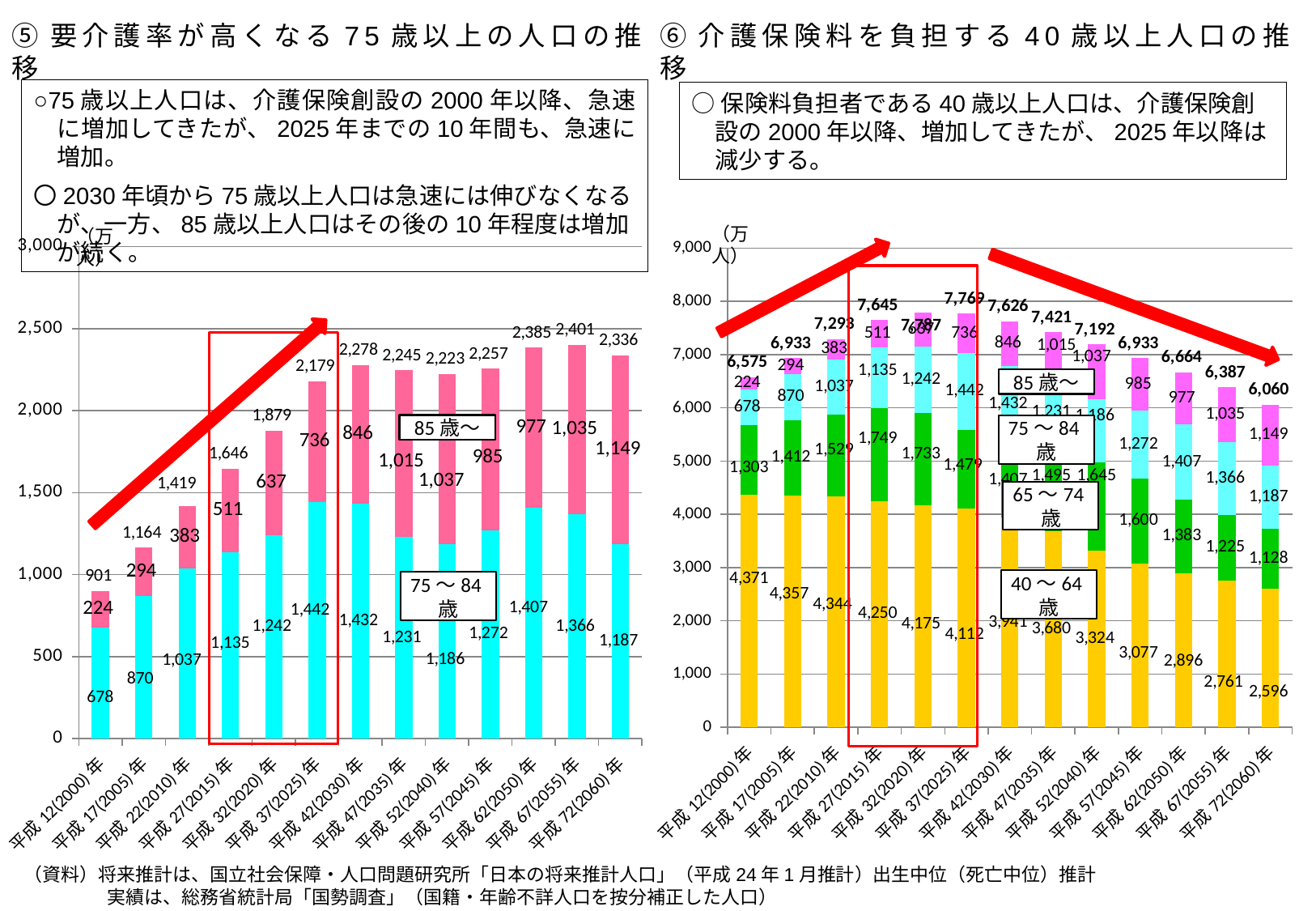

⑤要介護率が高くなる75歳以上の人口の推移
⑥介護保険料を負担する40歳以上人口の推移
○75歳以上人口は、介護保険創設の2000年以降、急速に増加してきたが、2025年までの10年間も、急速に増加。
〇2030年頃から75歳以上人口は急速には伸びなくなるが、一方、85歳以上人口はその後の10年程度は増加が続く。
○保険料負担者である40歳以上人口は、介護保険創設の2000年以降、増加してきたが、2025年以降は減少する。
（万人）

### Chart

| Category | 75歳～84歳 | 85歳～ | 75以上計 |
|---|---|---|---|
| 平成12(2000)年 | 677.567899999998 | 223.65389999999996 | 901.2218 |
| 平成17(2005)年 | 870.3779999999995 | 293.55879999999894 | 1163.936800000001 |
| 平成22(2010)年 | 1036.8440999999998 | 382.5197999999997 | 1419.3638999999998 |
| 平成27(2015)年 | 1134.7764 | 511.0429000000003 | 1645.8192999999999 |
| 平成32(2020)年 | 1242.1539999999998 | 636.8466999999927 | 1879.0007 |
| 平成37(2025)年 | 1442.3580000000002 | 736.2058000000005 | 2178.5638000000004 |
| 平成42(2030)年 | 1432.1466 | 846.2359 | 2278.3825 |
| 平成47(2035)年 | 1230.6118999999999 | 1014.8273999999979 | 2245.4393000000205 |
| 平成52(2040)年 | 1186.402 | 1036.5912999999998 | 2222.9933000000224 |
| 平成57(2045)年 | 1271.799 | 984.8802000000002 | 2256.6792 |
| 平成62(2050)年 | 1407.2474 | 977.3676999999914 | 2384.6151000000204 |
| 平成67(2055)年 | 1366.346 | 1034.6650000000002 | 2401.0110000000022 |
| 平成72(2060)年 | 1187.2160000000001 | 1149.0294 | 2336.2454 |
（万人）

### Chart

| Category | 40歳～64歳 | 64歳～74歳 | 75歳～84歳 | 85歳～ | 合計40歳～ |
|---|---|---|---|---|---|
| 平成12(2000)年 | 4370.6817 | 1302.8420999999998 | 677.567899999998 | 223.65389999999996 | 6574.745600000001 |
| 平成17(2005)年 | 4356.647300000001 | 1412.1618999999998 | 870.3779999999995 | 293.55879999999894 | 6932.745999999999 |
| 平成22(2010)年 | 4344.150500000003 | 1529.0026000000003 | 1036.8440999999998 | 382.5197999999997 | 7292.517000000002 |
| 平成27(2015)年 | 4250.029600000004 | 1749.3674999999998 | 1134.7764 | 511.0429000000003 | 7645.2164 |
| 平成32(2020)年 | 4175.0897 | 1733.3796000000002 | 1242.1539999999998 | 636.8466999999927 | 7787.469999999999 |
| 平成37(2025)年 | 4111.625700000001 | 1478.7849999999999 | 1442.3580000000002 | 736.2058000000005 | 7768.9744999999975 |
| 平成42(2030)年 | 3941.0290999999997 | 1406.5431999999998 | 1432.1466 | 846.2359 | 7625.9548 |
| 平成47(2035)年 | 3680.2120000000004 | 1495.2788 | 1230.6118999999999 | 1014.8273999999979 | 7420.9301000000005 |
| 平成52(2040)年 | 3324.0098 | 1644.8169000000003 | 1186.402 | 1036.5912999999998 | 7191.820000000002 |
| 平成57(2045)年 | 3076.5144 | 1599.7041000000002 | 1271.799 | 984.8802000000002 | 6932.8976999999995 |
| 平成62(2050)年 | 2895.9477 | 1382.9528 | 1407.2474 | 977.3676999999914 | 6663.515600000003 |
| 平成67(2055)年 | 2761.3964 | 1224.6498 | 1366.346 | 1034.6650000000002 | 6387.0572 |
| 平成72(2060)年 | 2596.074 | 1127.9451000000001 | 1187.2160000000001 | 1149.0294 | 6060.264499999999 |

85歳～

85歳～
75～84歳
65～74歳
40～64歳
75～84歳
（資料）将来推計は、国立社会保障・人口問題研究所「日本の将来推計人口」（平成24年1月推計）出生中位（死亡中位）推計
 　　　　実績は、総務省統計局「国勢調査」（国籍・年齢不詳人口を按分補正した人口）